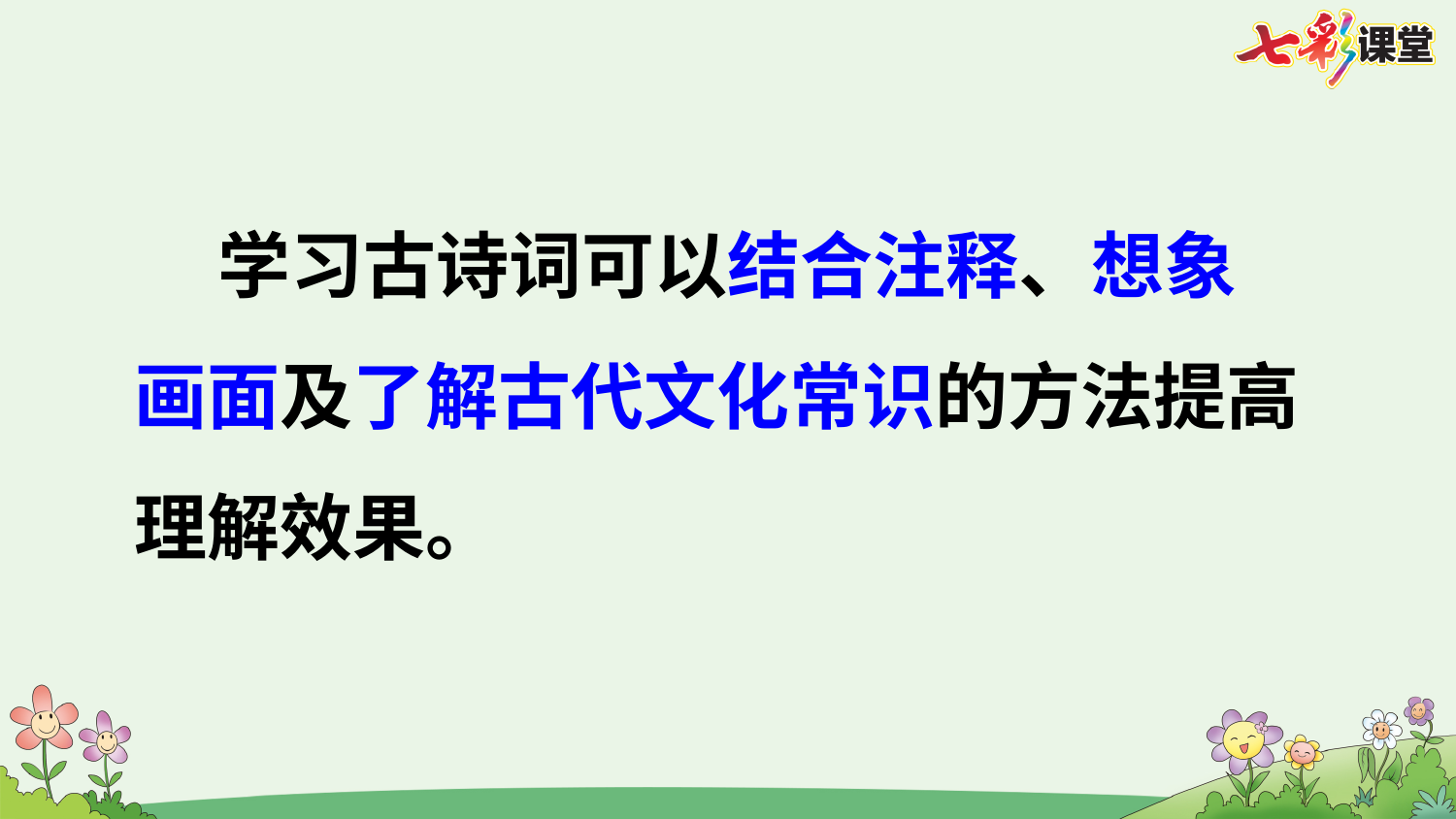

学习古诗词可以结合注释、想象画面及了解古代文化常识的方法提高理解效果。